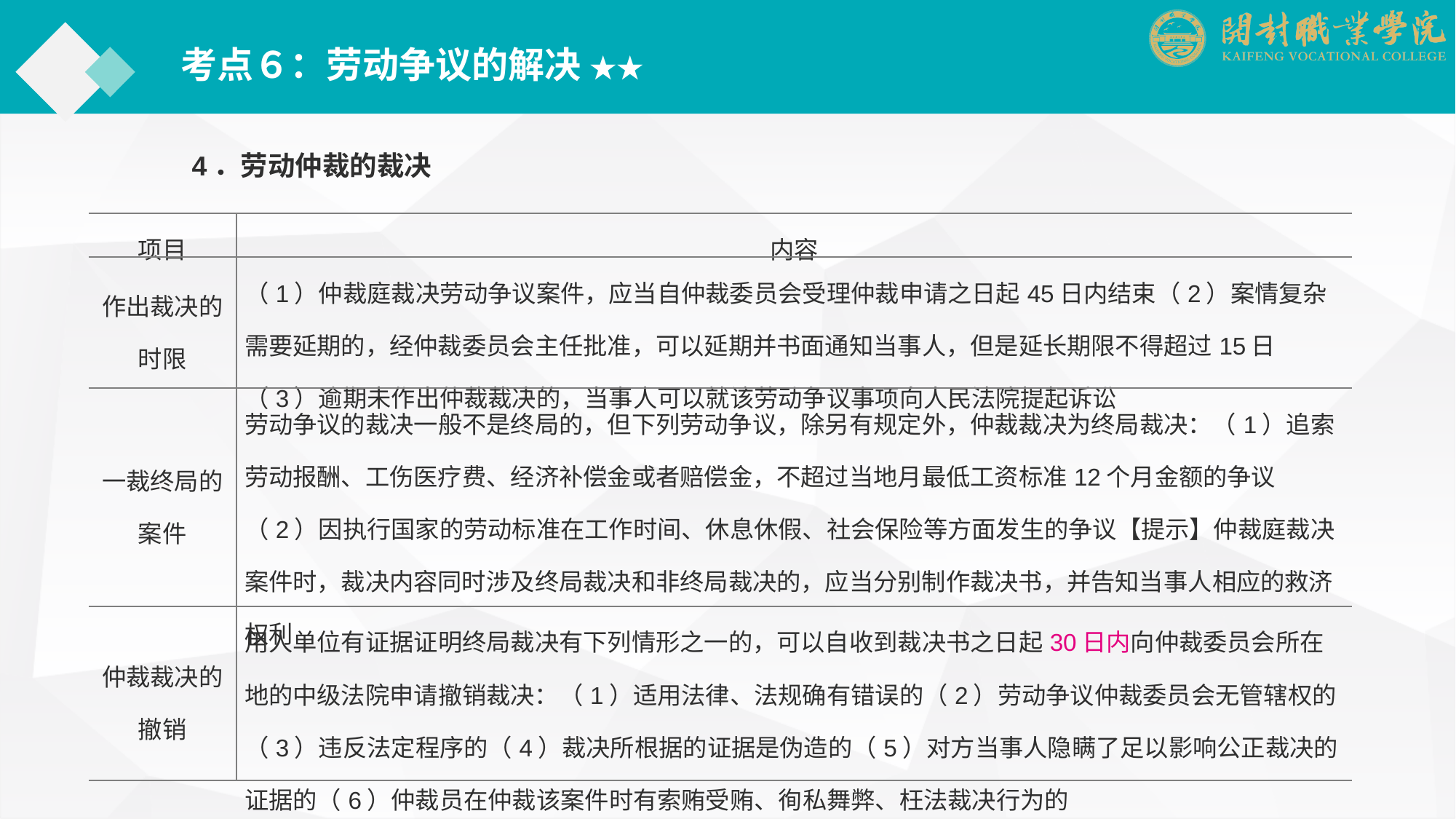

考点６：劳动争议的解决 ★★
4．劳动仲裁的裁决
| 项目 | 内容 |
| --- | --- |
| 作出裁决的时限 | （1）仲裁庭裁决劳动争议案件，应当自仲裁委员会受理仲裁申请之日起45日内结束（2）案情复杂需要延期的，经仲裁委员会主任批准，可以延期并书面通知当事人，但是延长期限不得超过15日（3）逾期未作出仲裁裁决的，当事人可以就该劳动争议事项向人民法院提起诉讼 |
| 一裁终局的案件 | 劳动争议的裁决一般不是终局的，但下列劳动争议，除另有规定外，仲裁裁决为终局裁决：（1）追索劳动报酬、工伤医疗费、经济补偿金或者赔偿金，不超过当地月最低工资标准12个月金额的争议（2）因执行国家的劳动标准在工作时间、休息休假、社会保险等方面发生的争议【提示】仲裁庭裁决案件时，裁决内容同时涉及终局裁决和非终局裁决的，应当分别制作裁决书，并告知当事人相应的救济权利 |
| 仲裁裁决的撤销 | 用人单位有证据证明终局裁决有下列情形之一的，可以自收到裁决书之日起30日内向仲裁委员会所在地的中级法院申请撤销裁决：（1）适用法律、法规确有错误的（2）劳动争议仲裁委员会无管辖权的（3）违反法定程序的（4）裁决所根据的证据是伪造的（5）对方当事人隐瞒了足以影响公正裁决的证据的（6）仲裁员在仲裁该案件时有索贿受贿、徇私舞弊、枉法裁决行为的 |